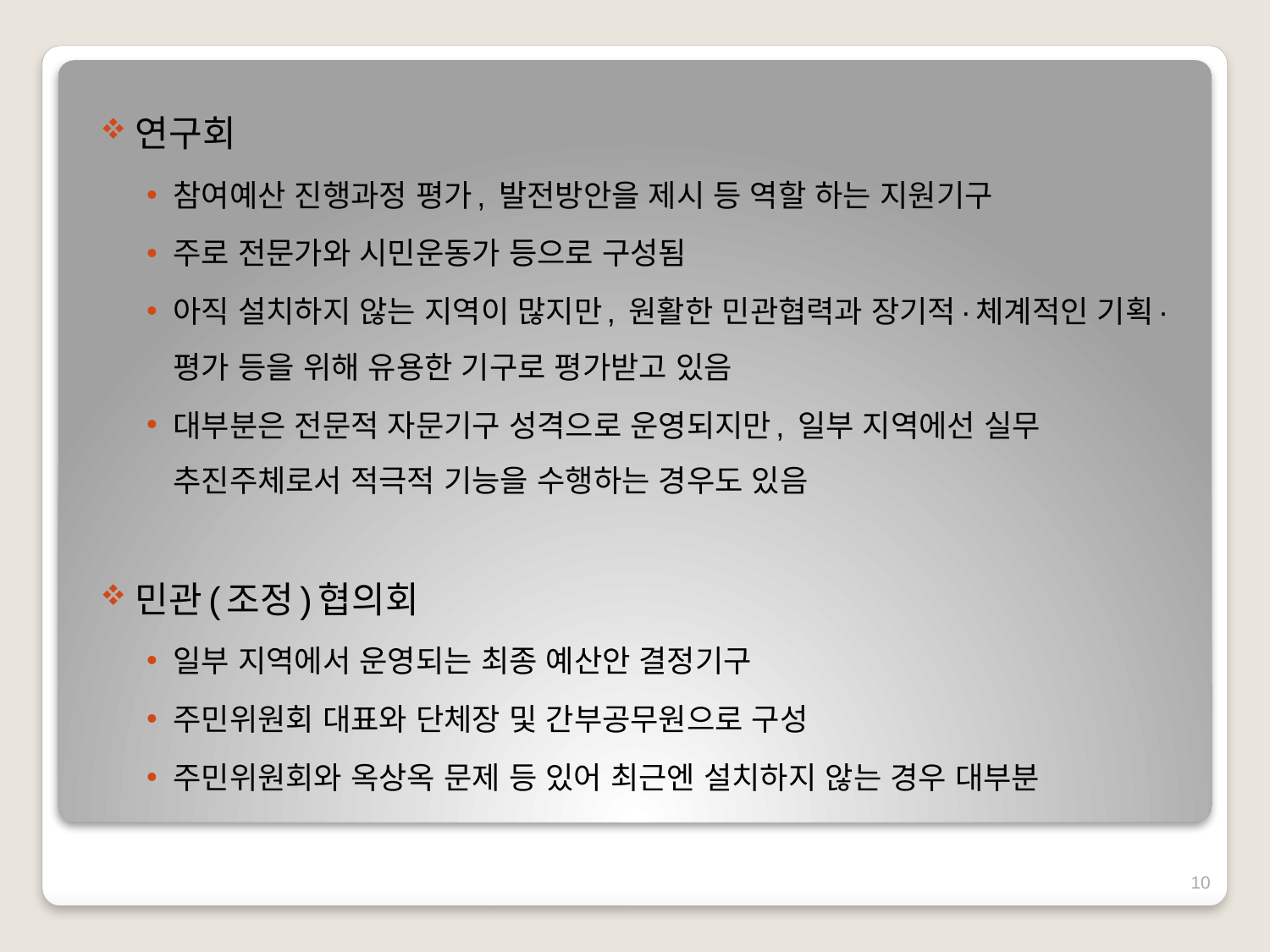

연구회
참여예산 진행과정 평가, 발전방안을 제시 등 역할 하는 지원기구
주로 전문가와 시민운동가 등으로 구성됨
아직 설치하지 않는 지역이 많지만, 원활한 민관협력과 장기적·체계적인 기획·평가 등을 위해 유용한 기구로 평가받고 있음
대부분은 전문적 자문기구 성격으로 운영되지만, 일부 지역에선 실무 추진주체로서 적극적 기능을 수행하는 경우도 있음

민관(조정)협의회
일부 지역에서 운영되는 최종 예산안 결정기구
주민위원회 대표와 단체장 및 간부공무원으로 구성
주민위원회와 옥상옥 문제 등 있어 최근엔 설치하지 않는 경우 대부분
10